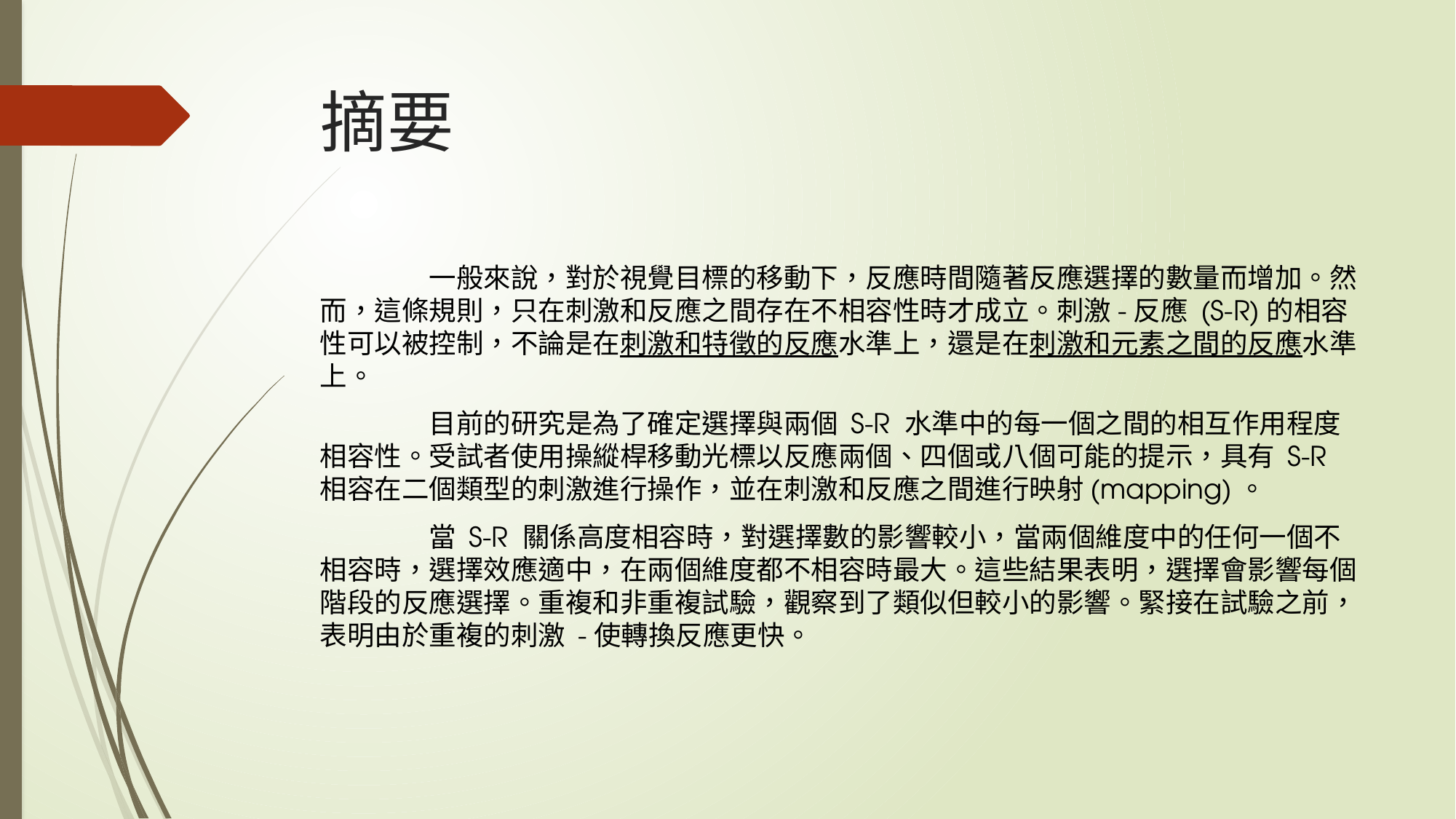

# 摘要
	一般來說，對於視覺目標的移動下，反應時間隨著反應選擇的數量而增加。然而，這條規則，只在刺激和反應之間存在不相容性時才成立。刺激-反應 (S-R)的相容性可以被控制，不論是在刺激和特徵的反應水準上，還是在刺激和元素之間的反應水準上。
	目前的研究是為了確定選擇與兩個 S-R 水準中的每一個之間的相互作用程度相容性。受試者使用操縱桿移動光標以反應兩個、四個或八個可能的提示，具有 S-R 相容在二個類型的刺激進行操作，並在刺激和反應之間進行映射(mapping)。
	當 S-R 關係高度相容時，對選擇數的影響較小，當兩個維度中的任何一個不相容時，選擇效應適中，在兩個維度都不相容時最大。這些結果表明，選擇會影響每個階段的反應選擇。重複和非重複試驗，觀察到了類似但較小的影響。緊接在試驗之前，表明由於重複的刺激 -使轉換反應更快。